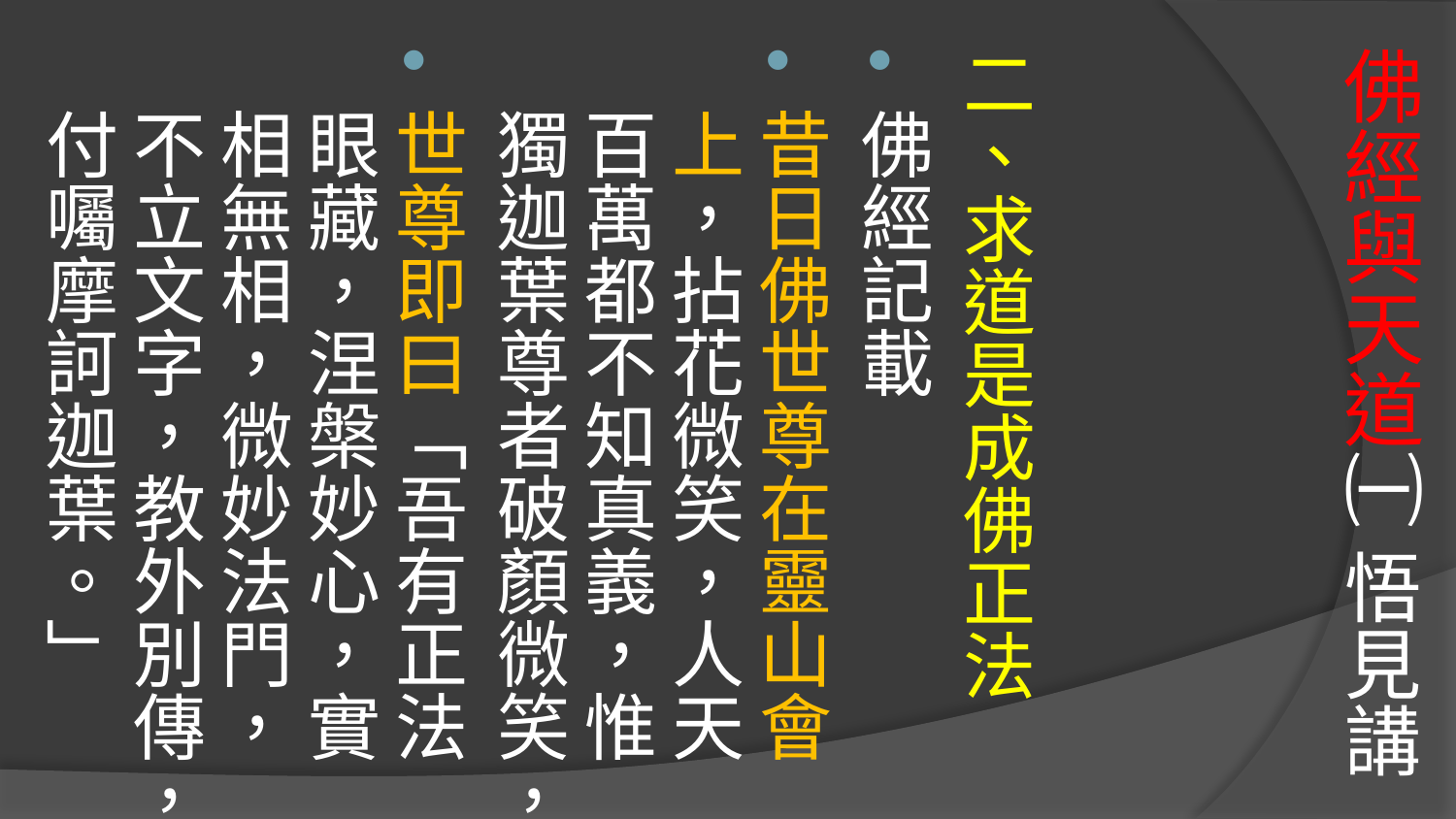

二、求道是成佛正法
佛經記載
昔日佛世尊在靈山會上，拈花微笑，人天百萬都不知真義，惟獨迦葉尊者破顏微笑，
世尊即曰「吾有正法眼藏，涅槃妙心，實相無相，微妙法門，不立文字，教外別傳，付囑摩訶迦葉。」
# 佛經與天道㈠ 悟見講